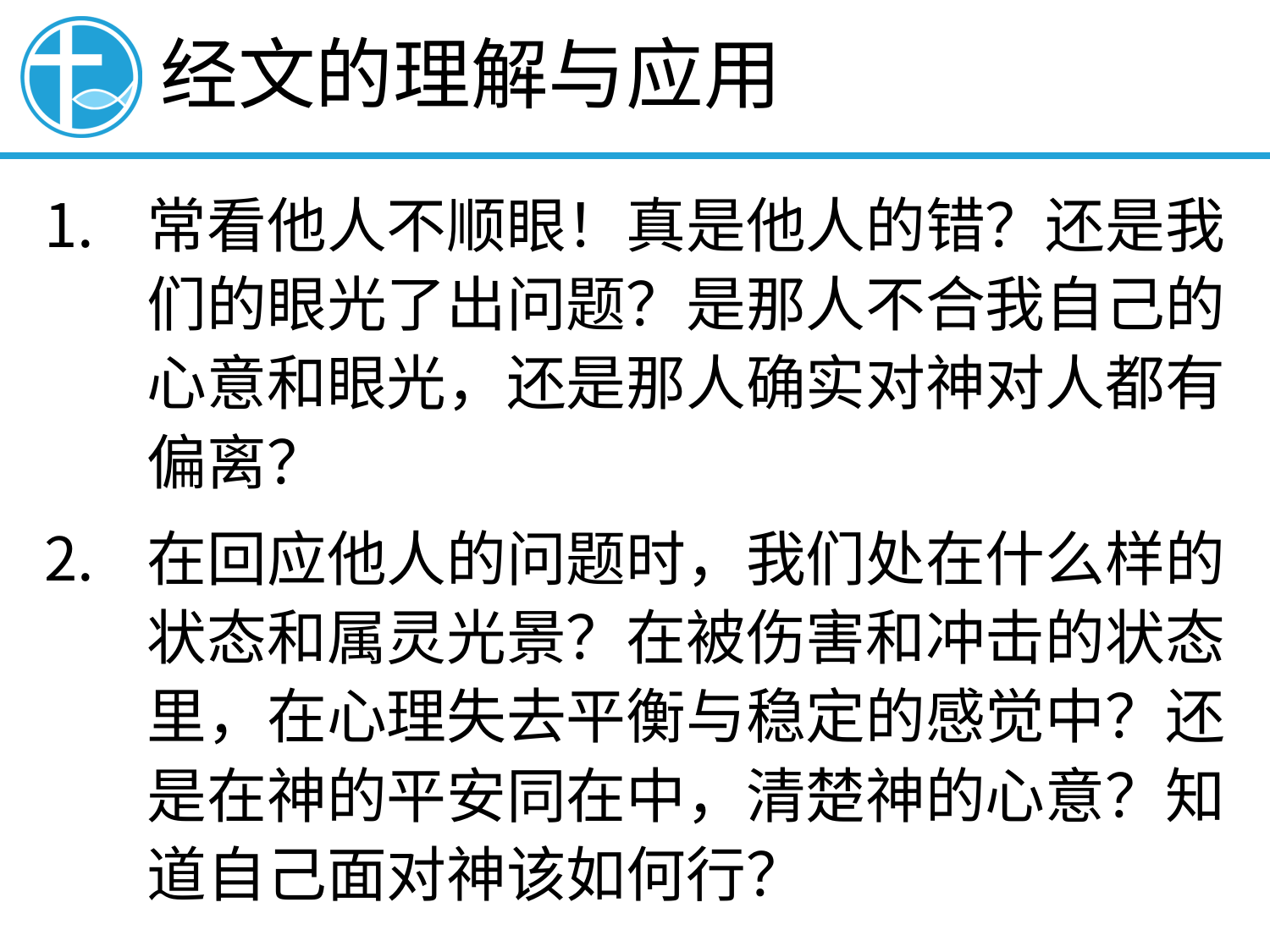

# 经文的理解与应用
常看他人不顺眼！真是他人的错？还是我们的眼光了出问题？是那人不合我自己的心意和眼光，还是那人确实对神对人都有偏离？
在回应他人的问题时，我们处在什么样的状态和属灵光景？在被伤害和冲击的状态里，在心理失去平衡与稳定的感觉中？还是在神的平安同在中，清楚神的心意？知道自己面对神该如何行？